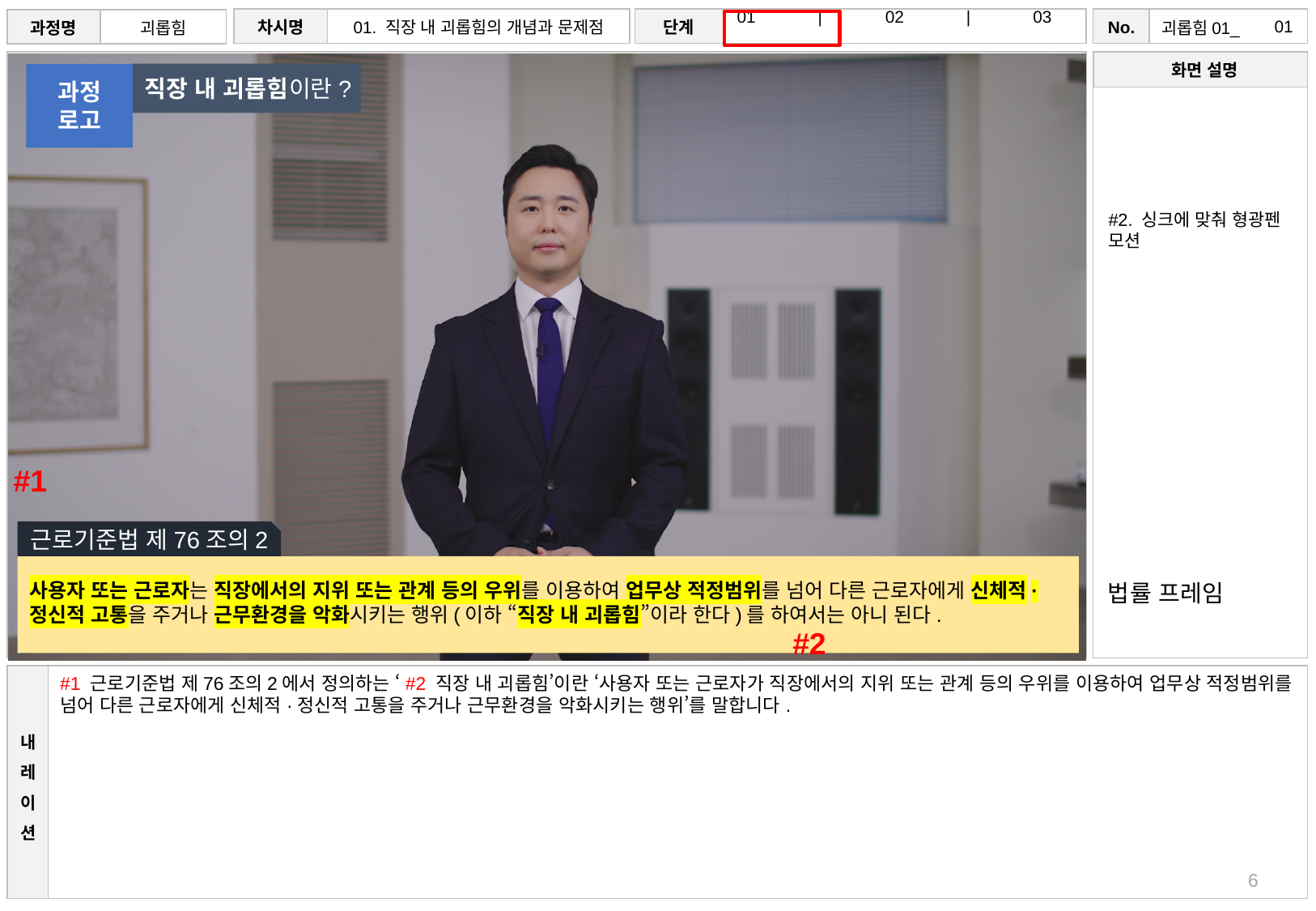

# 01
직장 내 괴롭힘이란?
과정
로고
#2. 싱크에 맞춰 형광펜 모션
#1
근로기준법 제76조의2

사용자 또는 근로자는 직장에서의 지위 또는 관계 등의 우위를 이용하여 업무상 적정범위를 넘어 다른 근로자에게 신체적·정신적 고통을 주거나 근무환경을 악화시키는 행위(이하 “직장 내 괴롭힘”이라 한다)를 하여서는 아니 된다.
법률 프레임
#2
#1 근로기준법 제76조의2에서 정의하는 ‘#2 직장 내 괴롭힘’이란 ‘사용자 또는 근로자가 직장에서의 지위 또는 관계 등의 우위를 이용하여 업무상 적정범위를 넘어 다른 근로자에게 신체적·정신적 고통을 주거나 근무환경을 악화시키는 행위’를 말합니다.

6